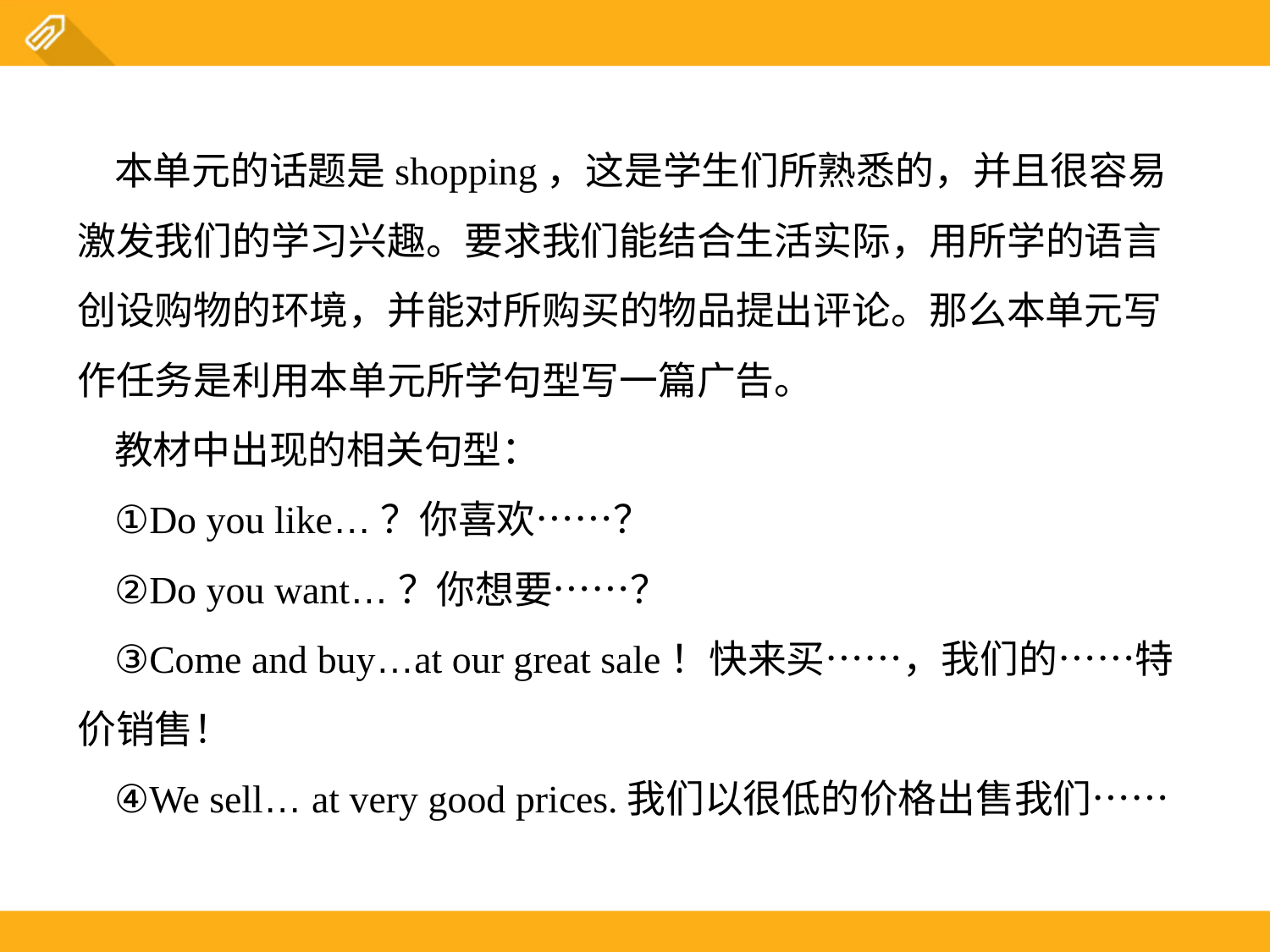

本单元的话题是shopping，这是学生们所熟悉的，并且很容易激发我们的学习兴趣。要求我们能结合生活实际，用所学的语言创设购物的环境，并能对所购买的物品提出评论。那么本单元写作任务是利用本单元所学句型写一篇广告。
教材中出现的相关句型：
①Do you like…？你喜欢……？
②Do you want…？你想要……？
③Come and buy…at our great sale！快来买……，我们的……特价销售！
④We sell… at very good prices.我们以很低的价格出售我们……